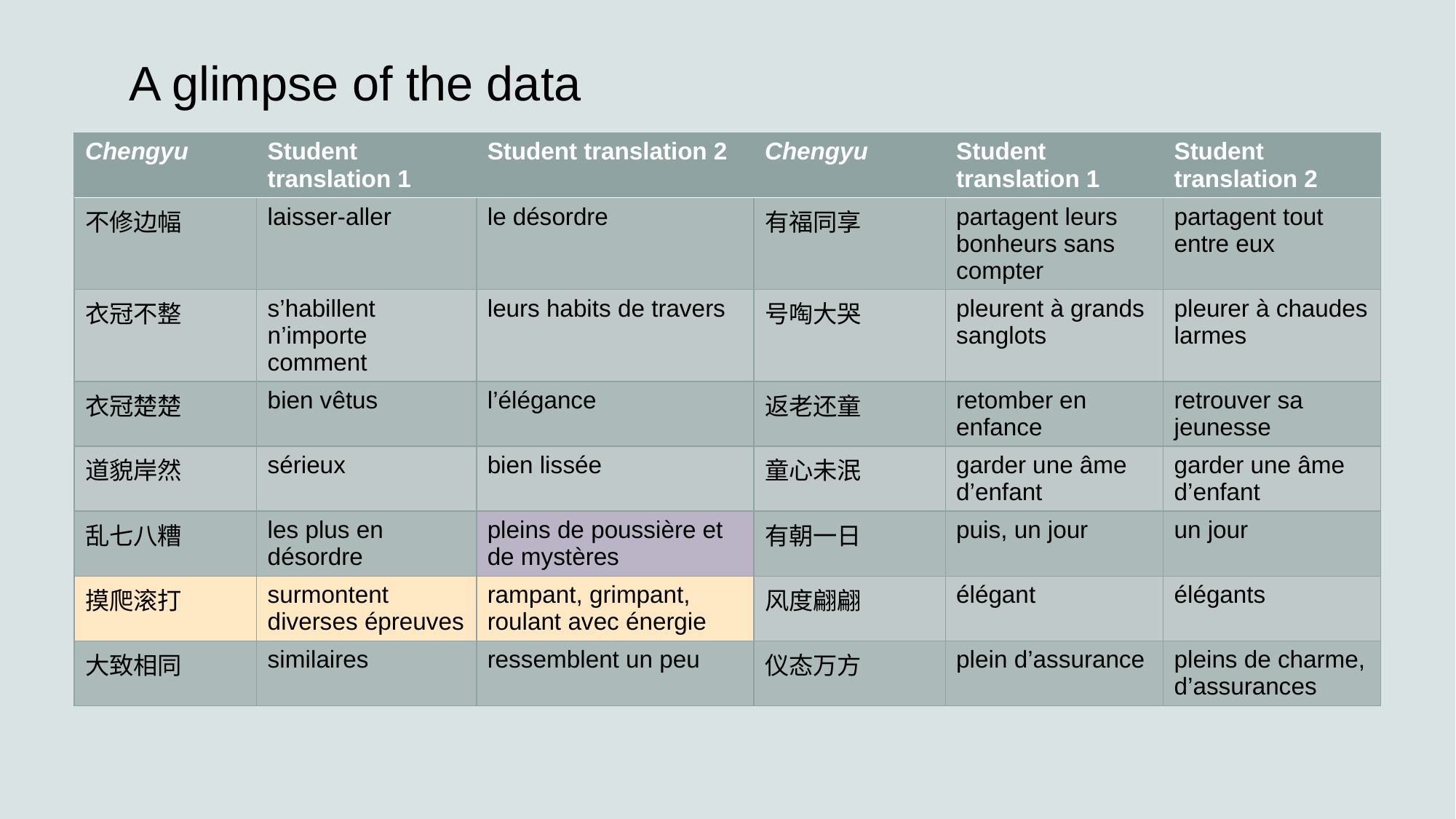

# A glimpse of the data
| Chengyu | Student translation 1 | Student translation 2 | Chengyu | Student translation 1 | Student translation 2 |
| --- | --- | --- | --- | --- | --- |
| 不修边幅 | laisser-aller | le désordre | 有福同享 | partagent leurs bonheurs sans compter | partagent tout entre eux |
| 衣冠不整 | s’habillent n’importe comment | leurs habits de travers | 号啕大哭 | pleurent à grands sanglots | pleurer à chaudes larmes |
| 衣冠楚楚 | bien vêtus | l’élégance | 返老还童 | retomber en enfance | retrouver sa jeunesse |
| 道貌岸然 | sérieux | bien lissée | 童心未泯 | garder une âme d’enfant | garder une âme d’enfant |
| 乱七八糟 | les plus en désordre | pleins de poussière et de mystères | 有朝一日 | puis, un jour | un jour |
| 摸爬滚打 | surmontent diverses épreuves | rampant, grimpant, roulant avec énergie | 风度翩翩 | élégant | élégants |
| 大致相同 | similaires | ressemblent un peu | 仪态万方 | plein d’assurance | pleins de charme, d’assurances |